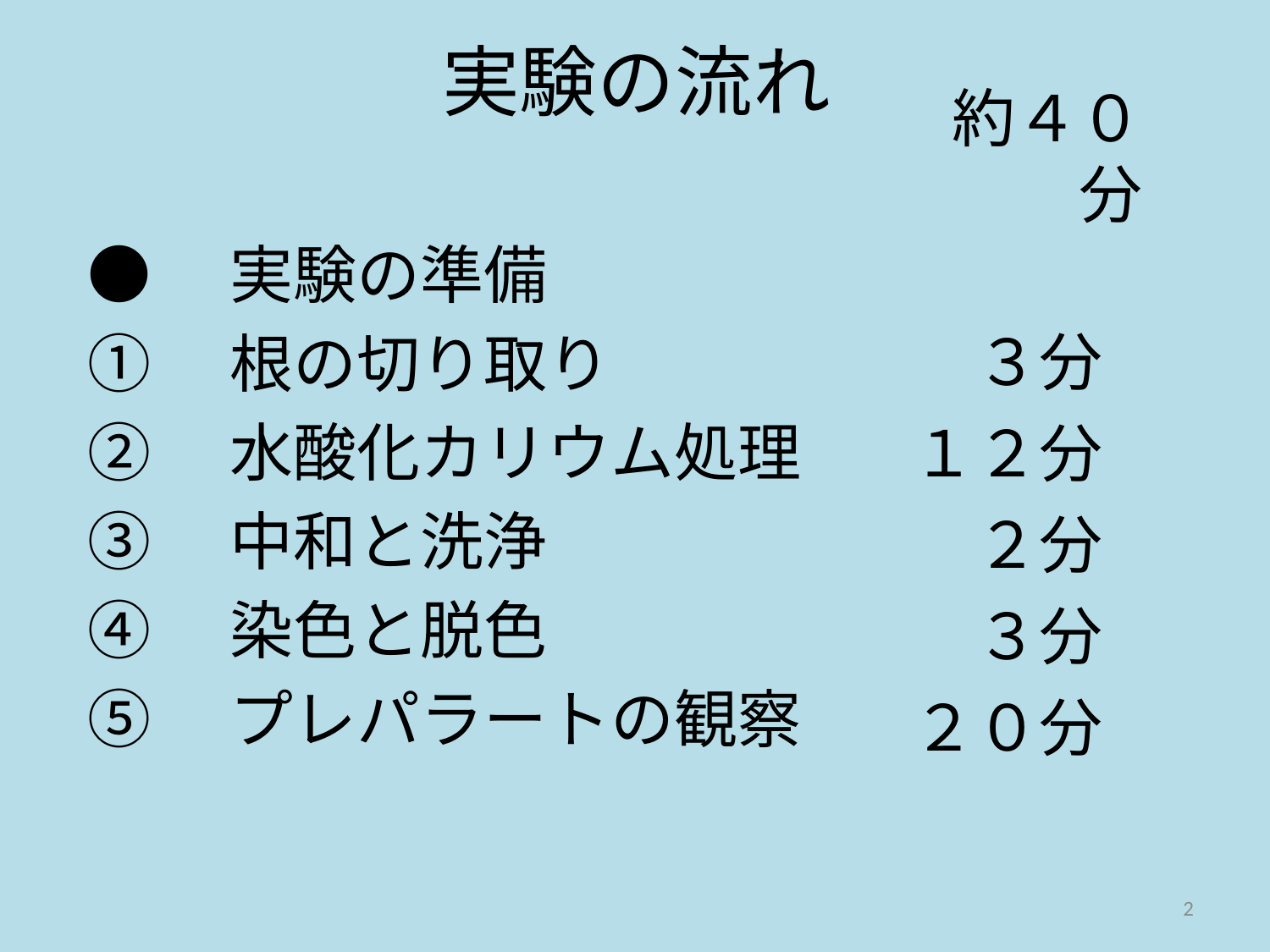

# 実験の流れ
約４０分
●　実験の準備
①　根の切り取り
②　水酸化カリウム処理
③　中和と洗浄
④　染色と脱色
⑤　プレパラートの観察

３分
１２分
２分
３分
２０分
2